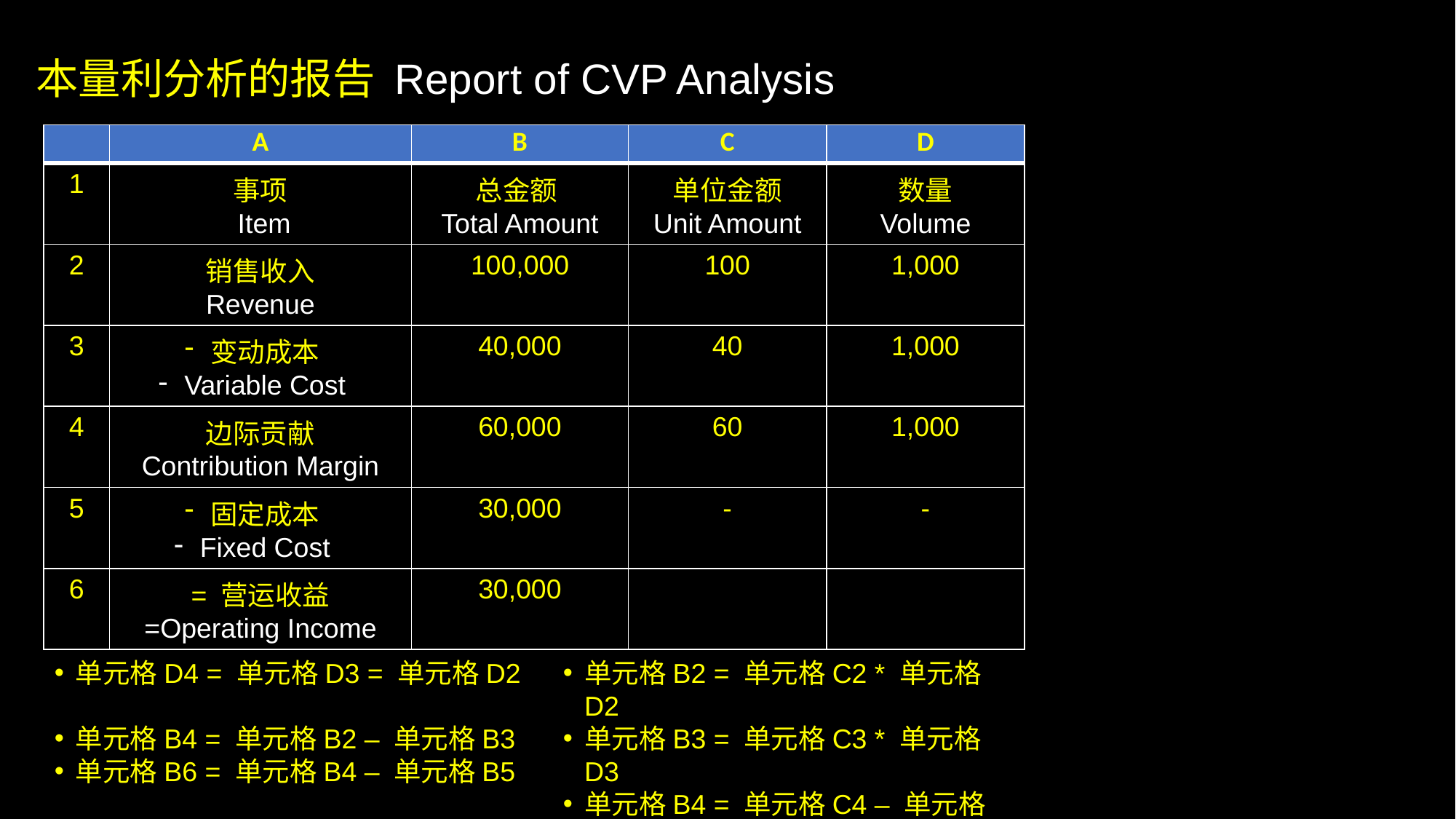

本量利分析的报告 Report of CVP Analysis
|  | A | B | C | D |
| --- | --- | --- | --- | --- |
| 1 | 事项 Item | 总金额 Total Amount | 单位金额 Unit Amount | 数量 Volume |
| 2 | 销售收入 Revenue | 100,000 | 100 | 1,000 |
| 3 | 变动成本 Variable Cost | 40,000 | 40 | 1,000 |
| 4 | 边际贡献 Contribution Margin | 60,000 | 60 | 1,000 |
| 5 | 固定成本 Fixed Cost | 30,000 | - | - |
| 6 | = 营运收益 =Operating Income | 30,000 |  |  |
单元格D4 = 单元格D3 = 单元格D2
单元格B4 = 单元格B2 – 单元格B3
单元格B6 = 单元格B4 – 单元格B5
单元格B2 = 单元格C2 * 单元格D2
单元格B3 = 单元格C3 * 单元格D3
单元格B4 = 单元格C4 – 单元格D4